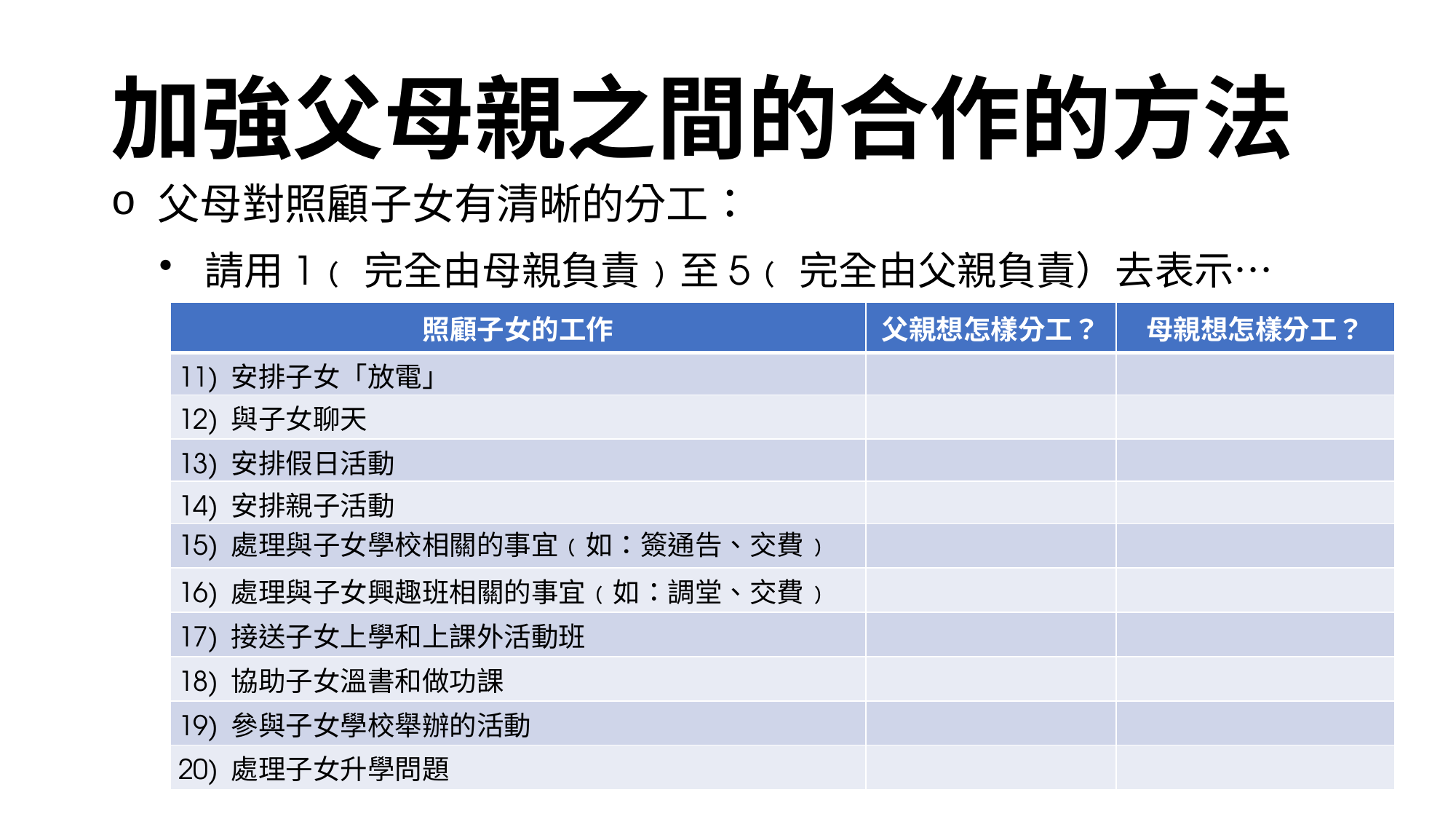

# 加強父母親之間的合作的方法
 父母對照顧子女有清晰的分工：
 請用1﹙完全由母親負責﹚至5﹙完全由父親負責）去表示…
| 照顧子女的工作 | 父親想怎樣分工？ | 母親想怎樣分工？ |
| --- | --- | --- |
| 11) 安排子女「放電」 |  |  |
| 12) 與子女聊天 |  |  |
| 13) 安排假日活動 |  |  |
| 14) 安排親子活動 |  |  |
| 15) 處理與子女學校相關的事宜﹙如：簽通告、交費﹚ |  |  |
| 16) 處理與子女興趣班相關的事宜﹙如：調堂、交費﹚ |  |  |
| 17) 接送子女上學和上課外活動班 |  |  |
| 18) 協助子女溫書和做功課 |  |  |
| 19) 參與子女學校舉辦的活動 |  |  |
| 20) 處理子女升學問題 |  |  |